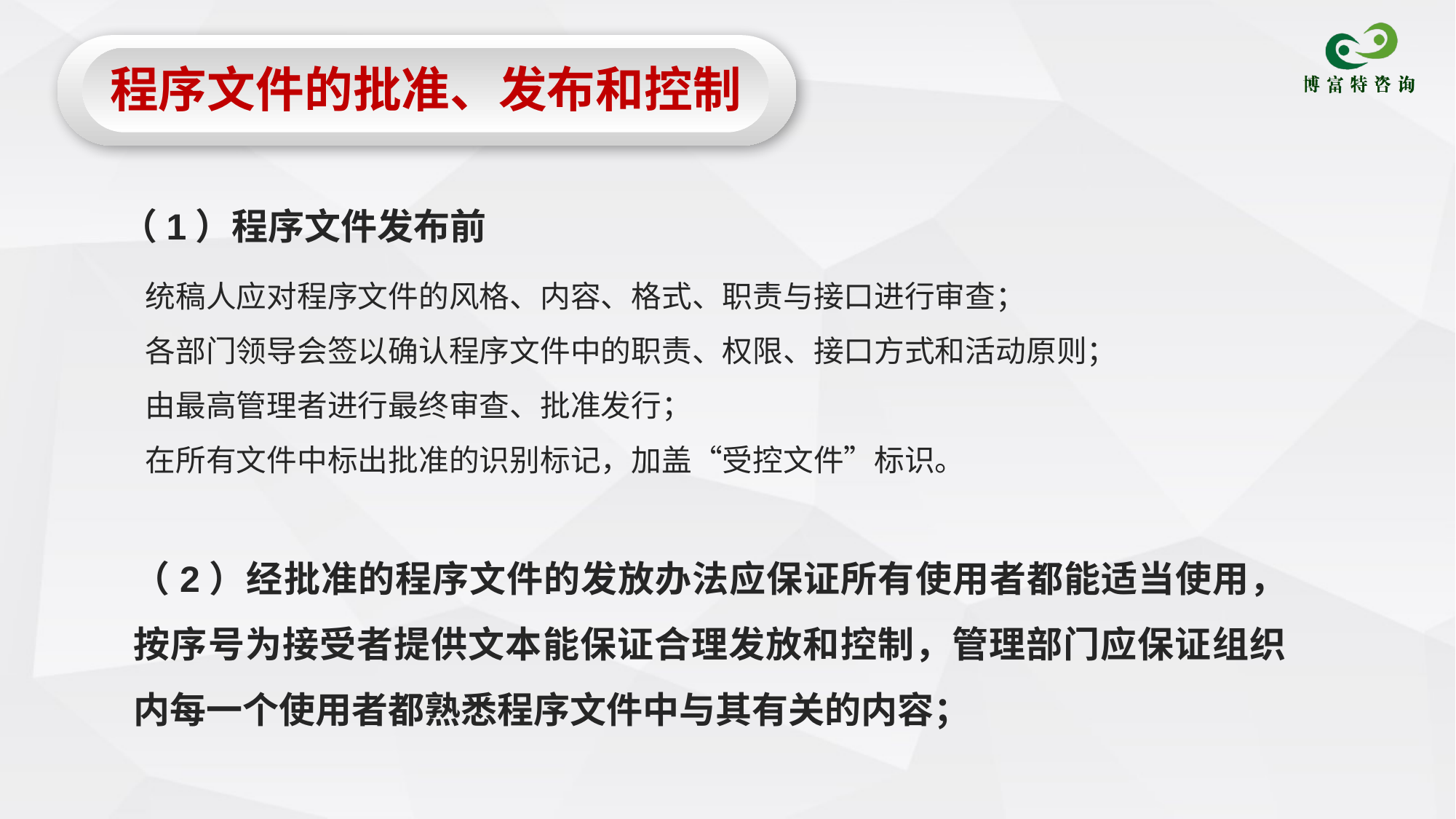

程序文件的批准、发布和控制
（1）程序文件发布前
统稿人应对程序文件的风格、内容、格式、职责与接口进行审查；
各部门领导会签以确认程序文件中的职责、权限、接口方式和活动原则；
由最高管理者进行最终审查、批准发行；
在所有文件中标出批准的识别标记，加盖“受控文件”标识。
（2）经批准的程序文件的发放办法应保证所有使用者都能适当使用，按序号为接受者提供文本能保证合理发放和控制，管理部门应保证组织内每一个使用者都熟悉程序文件中与其有关的内容；